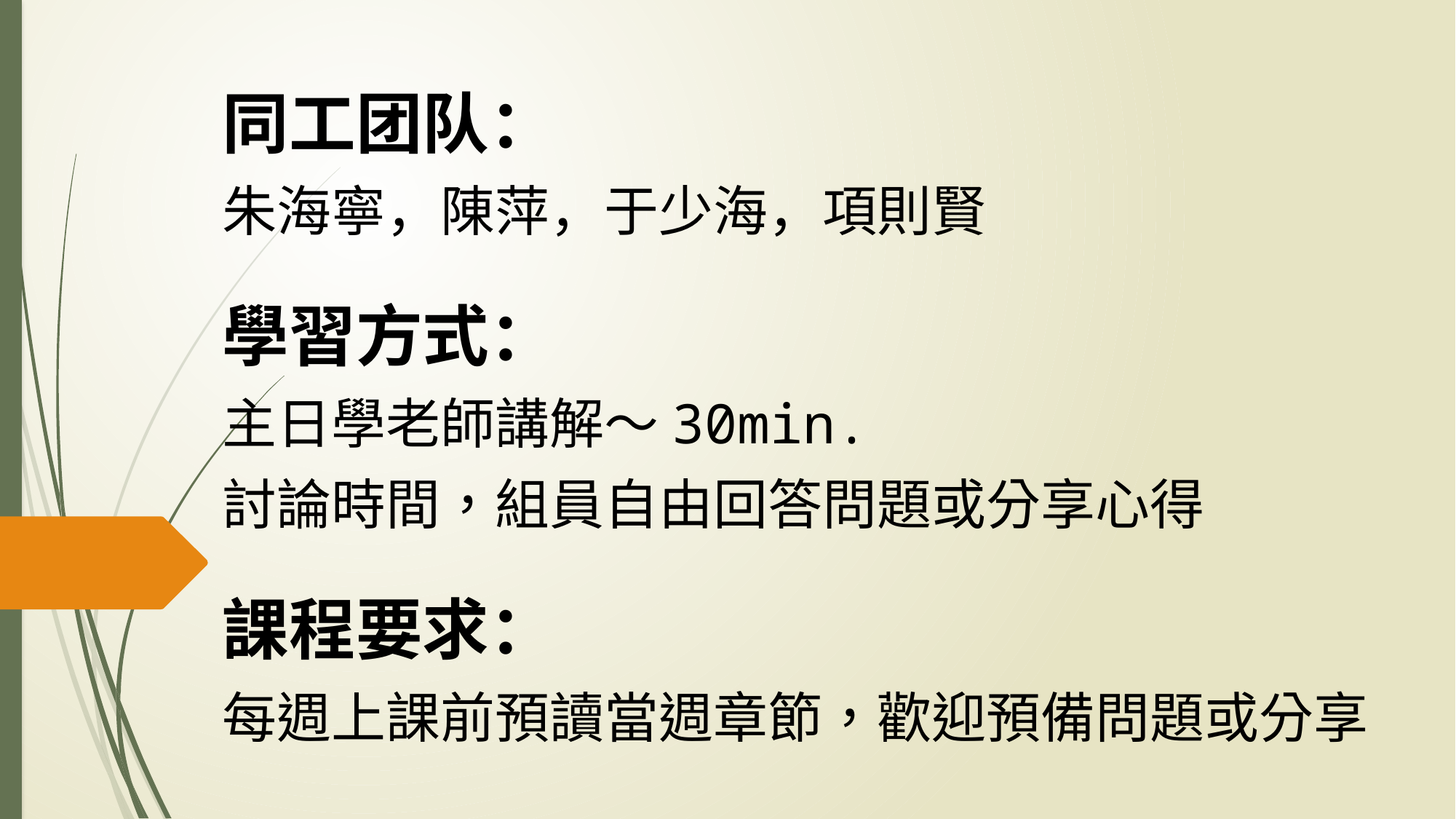

同工团队：
朱海寧，陳萍，于少海，項則賢

學習方式：
主日學老師講解～30min.
討論時間，組員自由回答問題或分享心得

課程要求：
每週上課前預讀當週章節，歡迎預備問題或分享